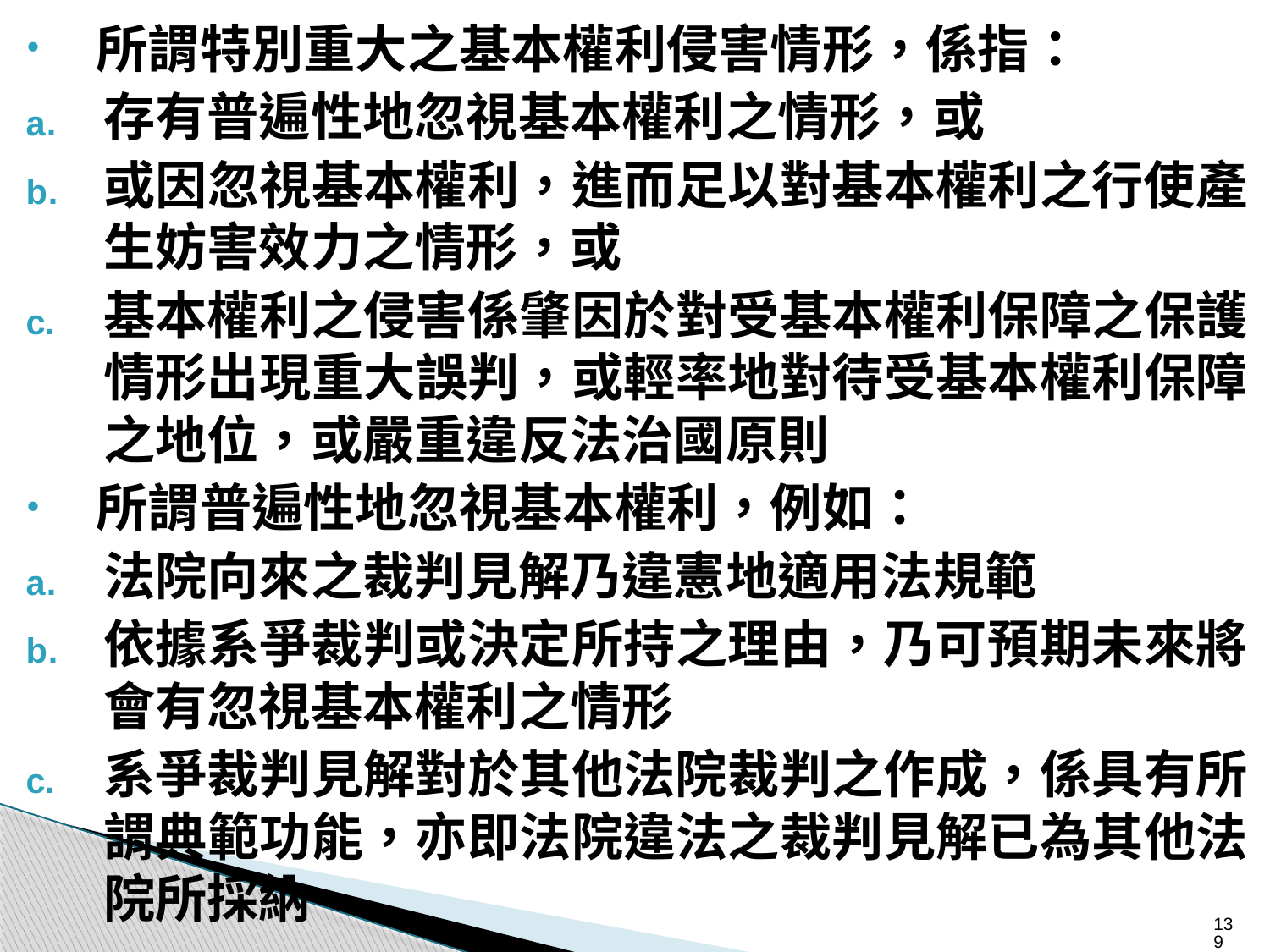

所謂特別重大之基本權利侵害情形，係指：
存有普遍性地忽視基本權利之情形，或
或因忽視基本權利，進而足以對基本權利之行使產生妨害效力之情形，或
基本權利之侵害係肇因於對受基本權利保障之保護情形出現重大誤判，或輕率地對待受基本權利保障之地位，或嚴重違反法治國原則
所謂普遍性地忽視基本權利，例如：
法院向來之裁判見解乃違憲地適用法規範
依據系爭裁判或決定所持之理由，乃可預期未來將會有忽視基本權利之情形
系爭裁判見解對於其他法院裁判之作成，係具有所謂典範功能，亦即法院違法之裁判見解已為其他法院所採納

139